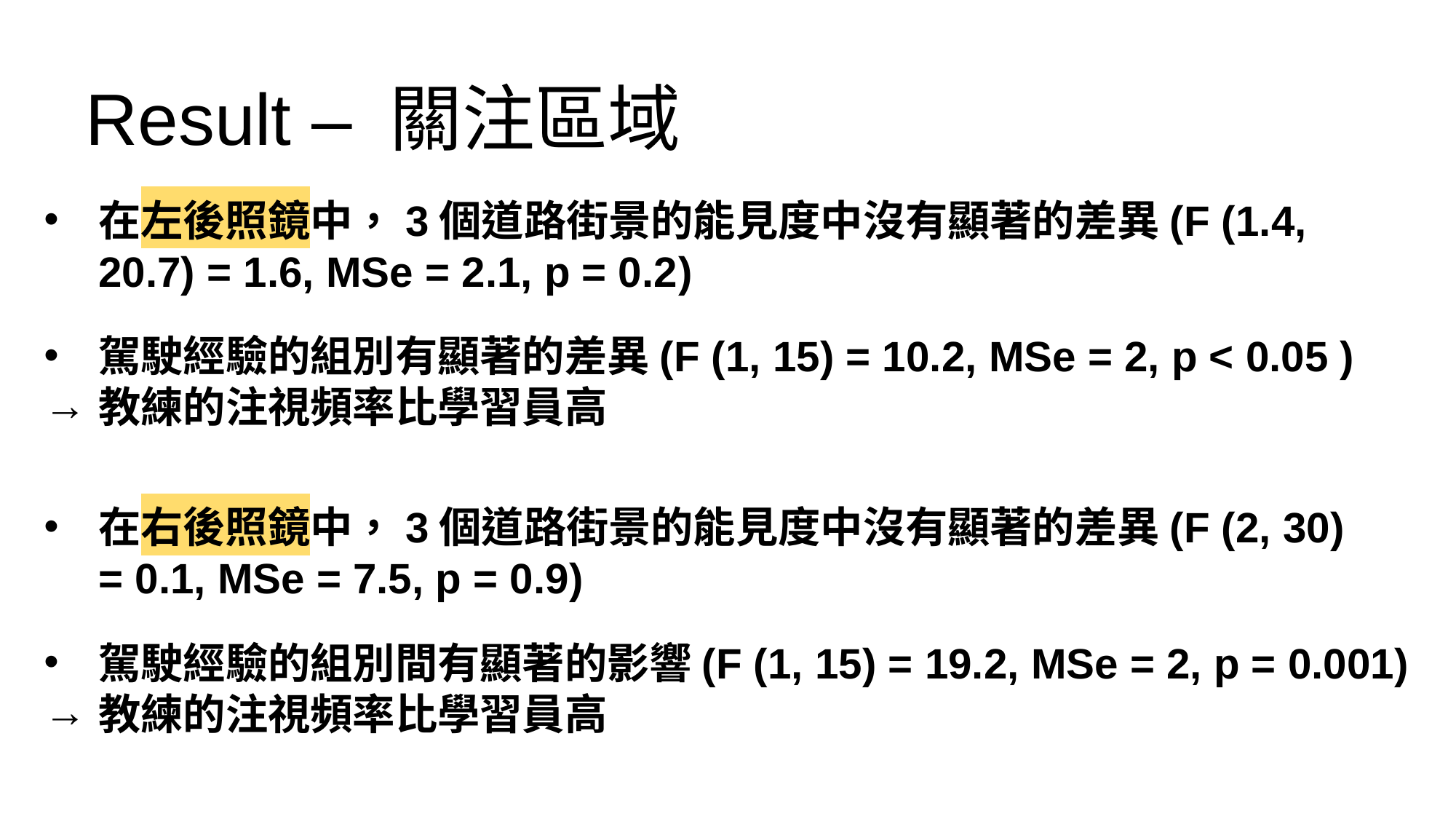

Result – 關注區域
在左後照鏡中，3個道路街景的能見度中沒有顯著的差異(F (1.4, 20.7) = 1.6, MSe = 2.1, p = 0.2)
駕駛經驗的組別有顯著的差異(F (1, 15) = 10.2, MSe = 2, p < 0.05 )
教練的注視頻率比學習員高
在右後照鏡中，3個道路街景的能見度中沒有顯著的差異(F (2, 30) = 0.1, MSe = 7.5, p = 0.9)
駕駛經驗的組別間有顯著的影響(F (1, 15) = 19.2, MSe = 2, p = 0.001)
教練的注視頻率比學習員高